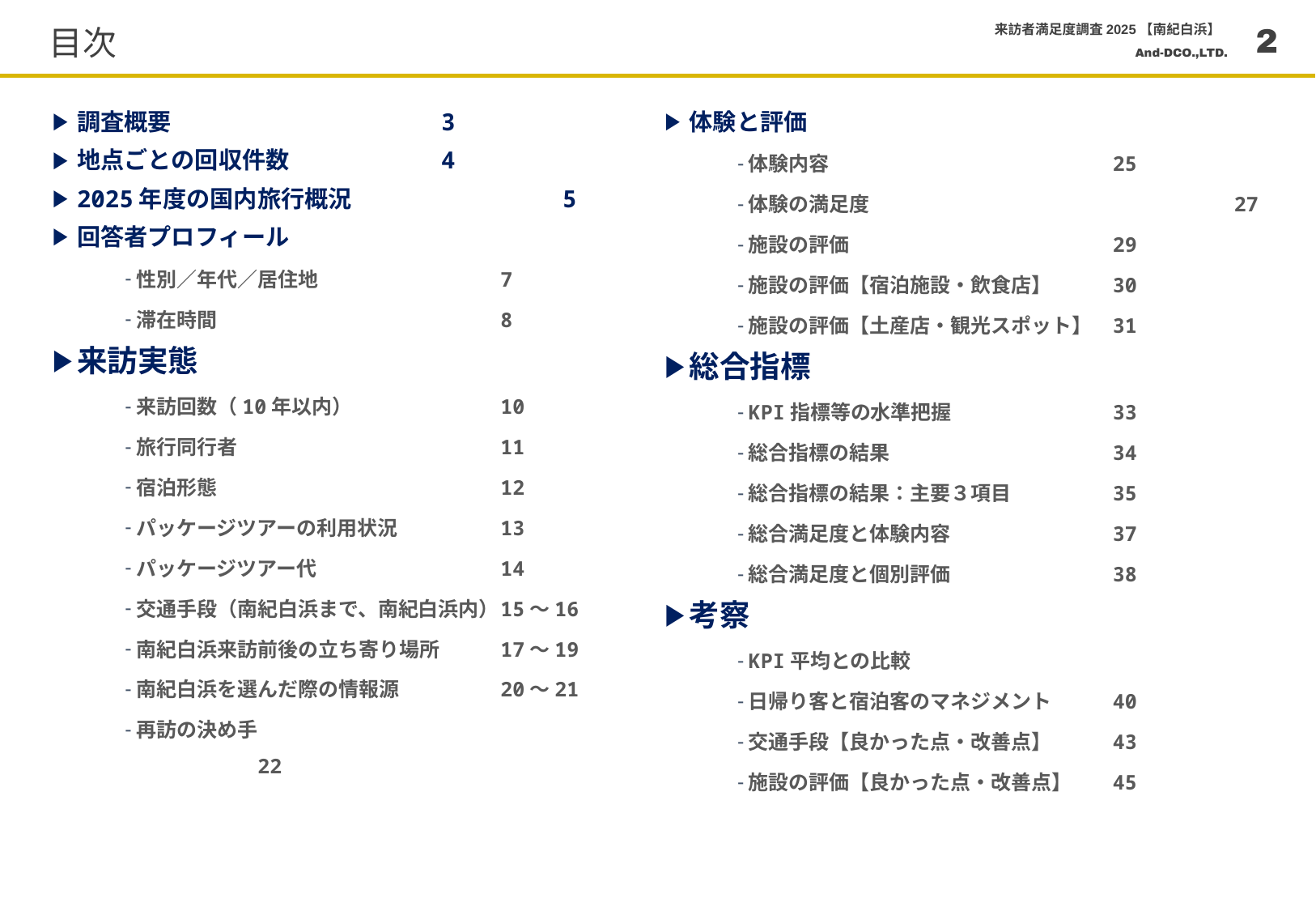

# 目次
2
来訪者満足度調査2025【南紀白浜】
調査概要			3
地点ごとの回収件数		4
2025年度の国内旅行概況		5
回答者プロフィール
性別／年代／居住地		7
滞在時間			8
来訪実態
来訪回数（10年以内）		10
旅行同行者			11
宿泊形態			12
パッケージツアーの利用状況	13
パッケージツアー代		14
交通手段（南紀白浜まで、南紀白浜内）	15～16
南紀白浜来訪前後の立ち寄り場所	17～19
南紀白浜を選んだ際の情報源	20～21
再訪の決め手			22

体験と評価
体験内容			25
体験の満足度			27
施設の評価			29
施設の評価【宿泊施設・飲食店】	30
施設の評価【土産店・観光スポット】	31
総合指標
KPI指標等の水準把握		33
総合指標の結果		34
総合指標の結果：主要３項目	35
総合満足度と体験内容		37
総合満足度と個別評価		38
考察
KPI平均との比較
日帰り客と宿泊客のマネジメント	40
交通手段【良かった点・改善点】	43
施設の評価【良かった点・改善点】	45